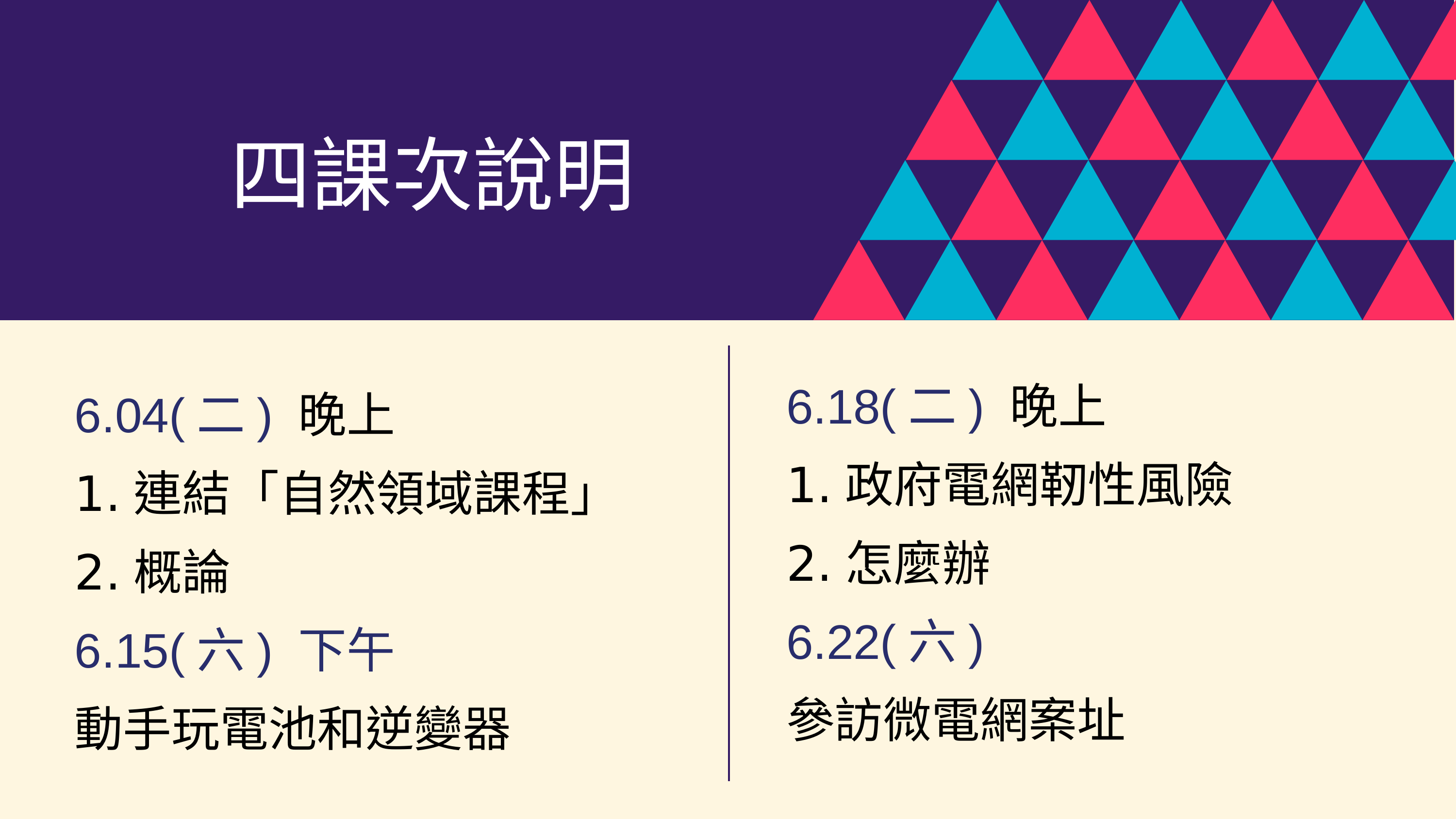

四課次說明
6.18(二) 晚上
政府電網靭性風險
怎麼辦
6.22(六)
參訪微電網案址
6.04(二) 晚上
連結「自然領域課程」
概論
6.15(六) 下午
動手玩電池和逆變器